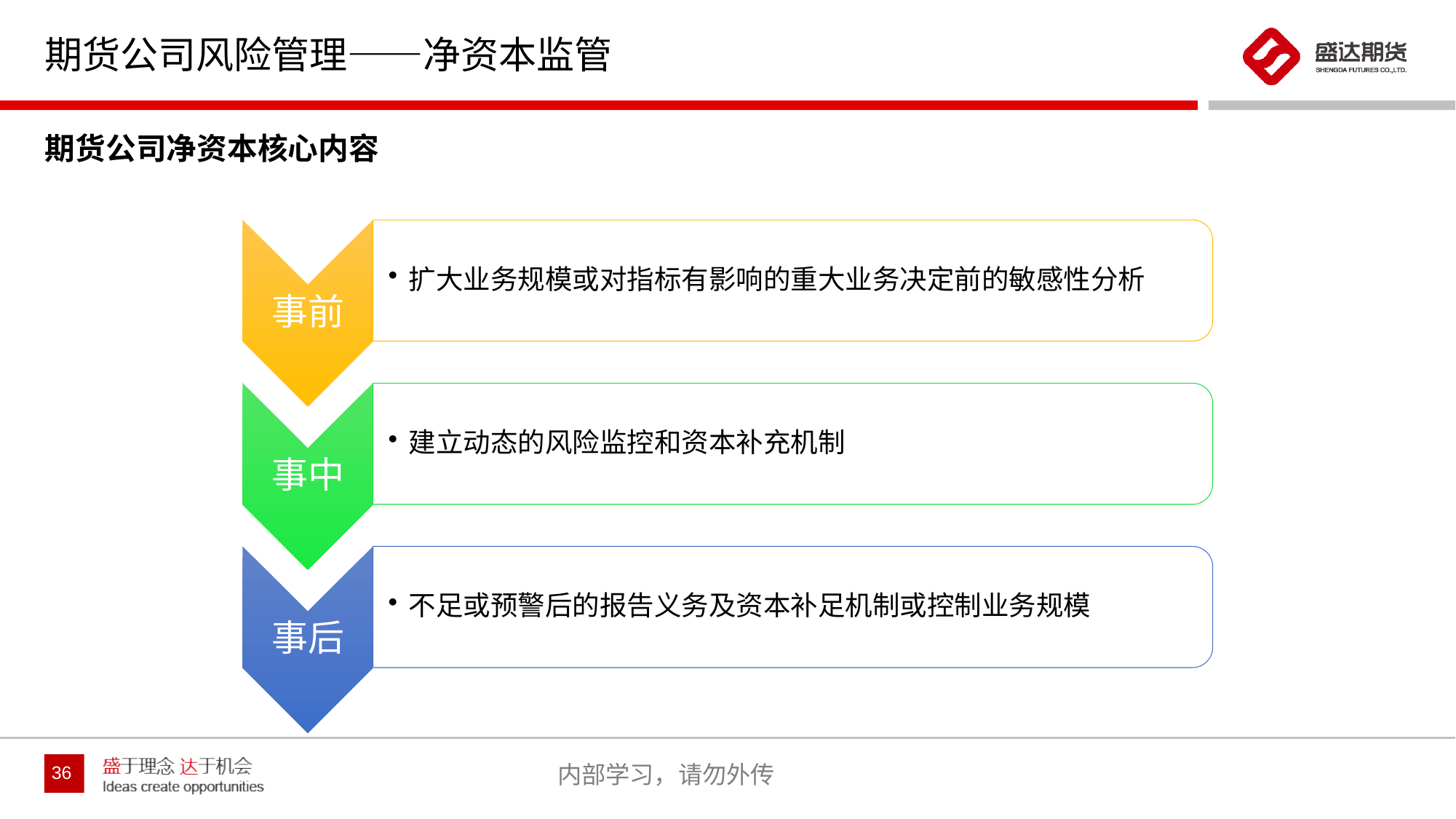

# 期货公司风险管理——净资本监管
期货公司净资本核心内容
事前
扩大业务规模或对指标有影响的重大业务决定前的敏感性分析
事中
建立动态的风险监控和资本补充机制
事后
不足或预警后的报告义务及资本补足机制或控制业务规模